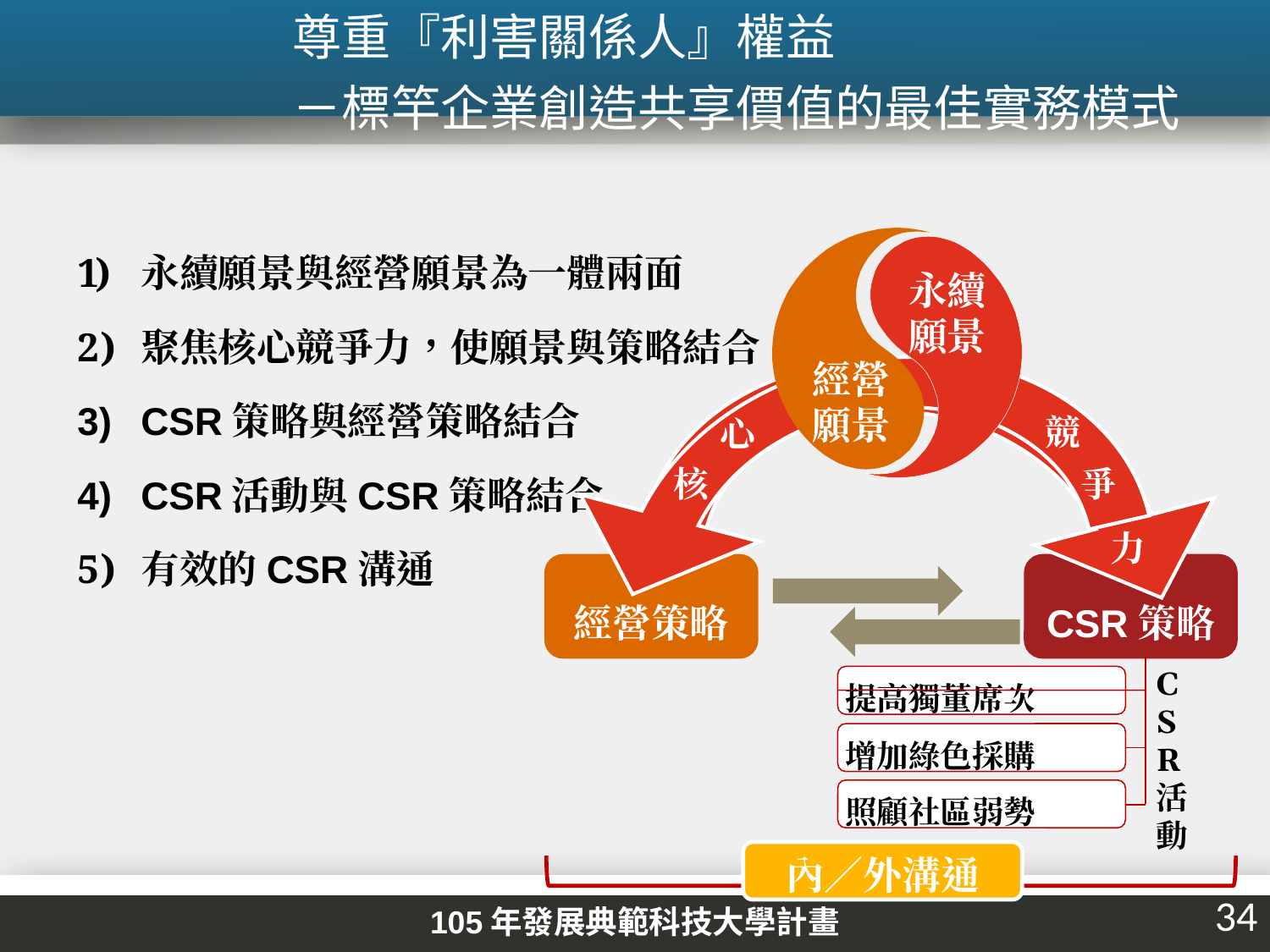

尊重『利害關係人』權益
－標竿企業創造共享價值的最佳實務模式

永續
願景
經營
願景
永續願景與經營願景為一體兩面
聚焦核心競爭力，使願景與策略結合
CSR策略與經營策略結合
CSR活動與CSR策略結合
有效的CSR溝通

競
心
核
爭
力

經營策略
CSR策略

C
S
R
活
動
提高獨董席次
增加綠色採購
照顧社區弱勢
內／外溝通
34